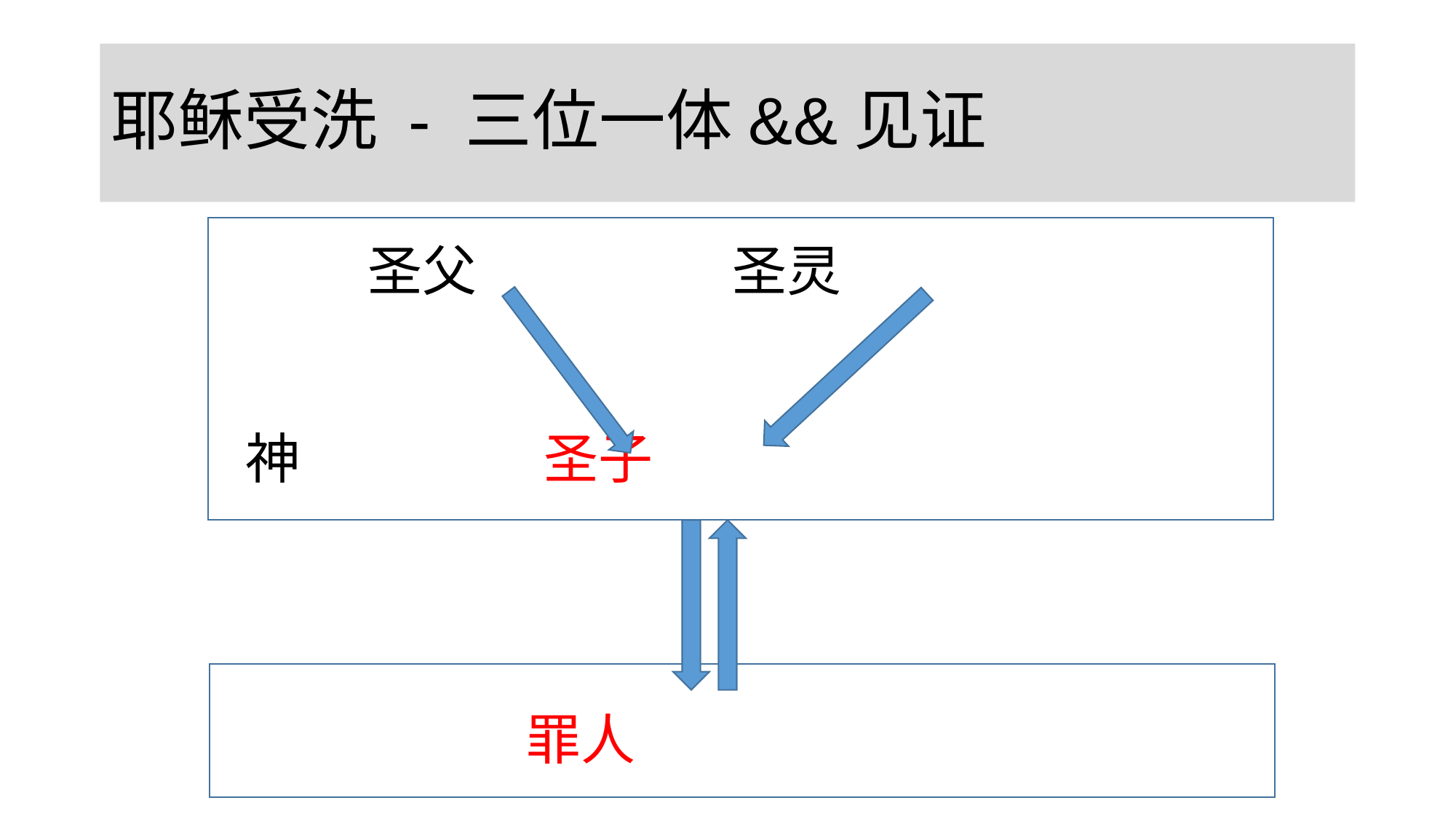

# 耶稣受洗 - 三位一体&&见证
                    圣父                     圣灵

          神                    圣子

                                 罪人